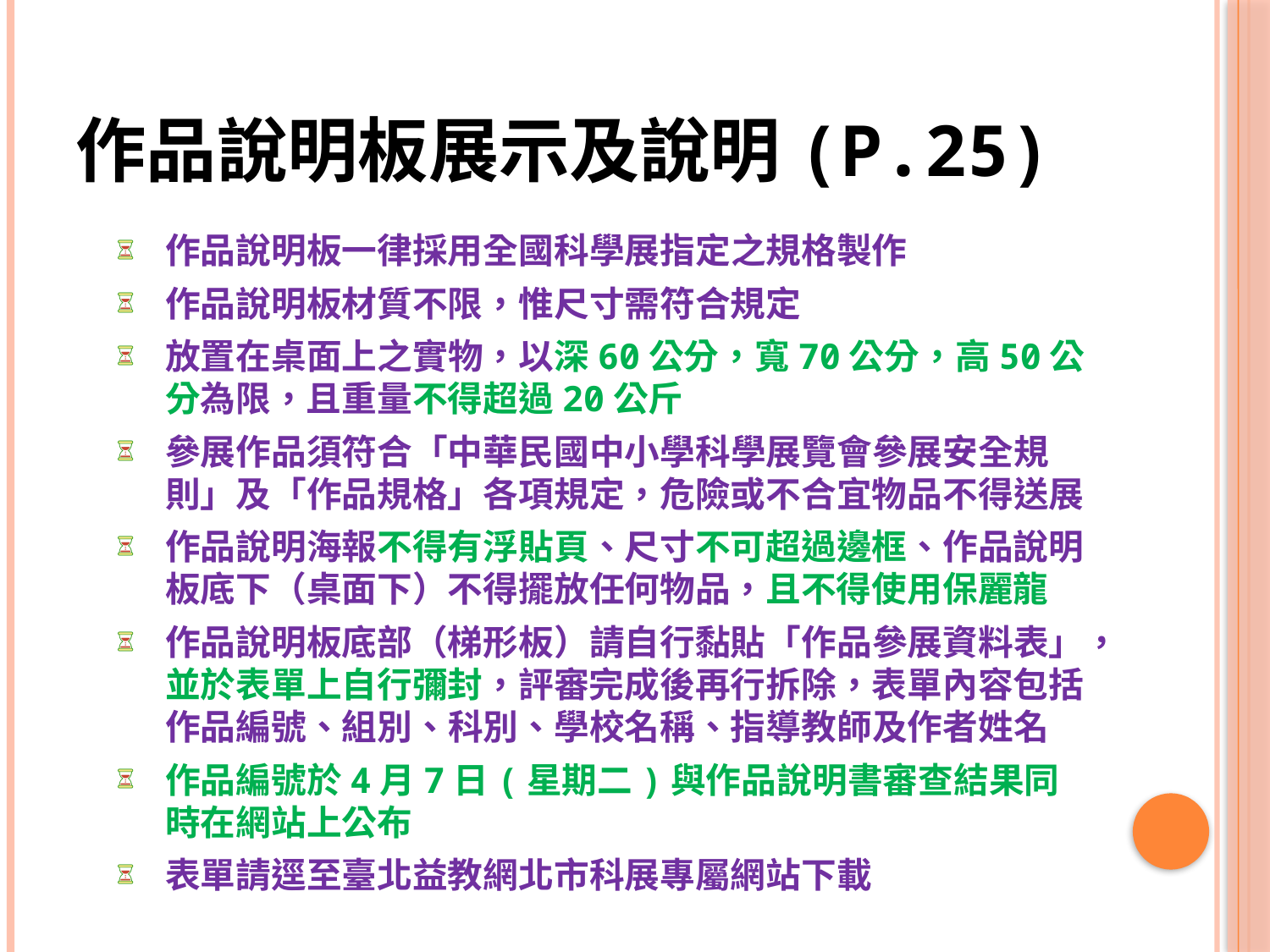

# 作品說明板展示及說明(P.25)
作品說明板一律採用全國科學展指定之規格製作
作品說明板材質不限，惟尺寸需符合規定
放置在桌面上之實物，以深60公分，寬70公分，高50公分為限，且重量不得超過20公斤
參展作品須符合「中華民國中小學科學展覽會參展安全規則」及「作品規格」各項規定，危險或不合宜物品不得送展
作品說明海報不得有浮貼頁、尺寸不可超過邊框、作品說明板底下（桌面下）不得擺放任何物品，且不得使用保麗龍
作品說明板底部（梯形板）請自行黏貼「作品參展資料表」，並於表單上自行彌封，評審完成後再行拆除，表單內容包括作品編號、組別、科別、學校名稱、指導教師及作者姓名
作品編號於4月7日(星期二)與作品說明書審查結果同時在網站上公布
表單請逕至臺北益教網北市科展專屬網站下載